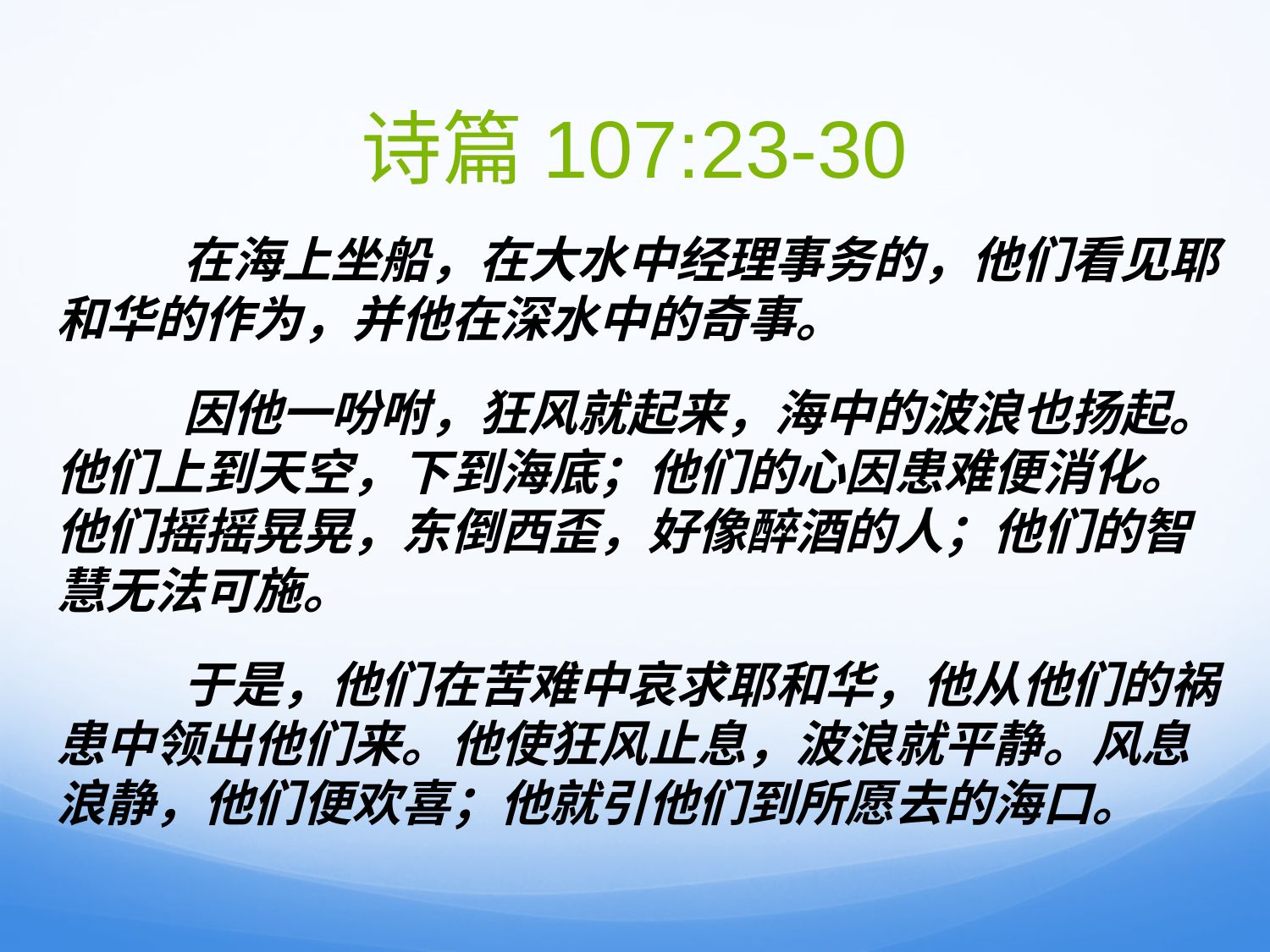

# 诗篇107:23-30
        	在海上坐船，在大水中经理事务的，他们看见耶和华的作为，并他在深水中的奇事。
	因他一吩咐，狂风就起来，海中的波浪也扬起。他们上到天空，下到海底；他们的心因患难便消化。他们摇摇晃晃，东倒西歪，好像醉酒的人；他们的智慧无法可施。
	于是，他们在苦难中哀求耶和华，他从他们的祸患中领出他们来。他使狂风止息，波浪就平静。风息浪静，他们便欢喜；他就引他们到所愿去的海口。